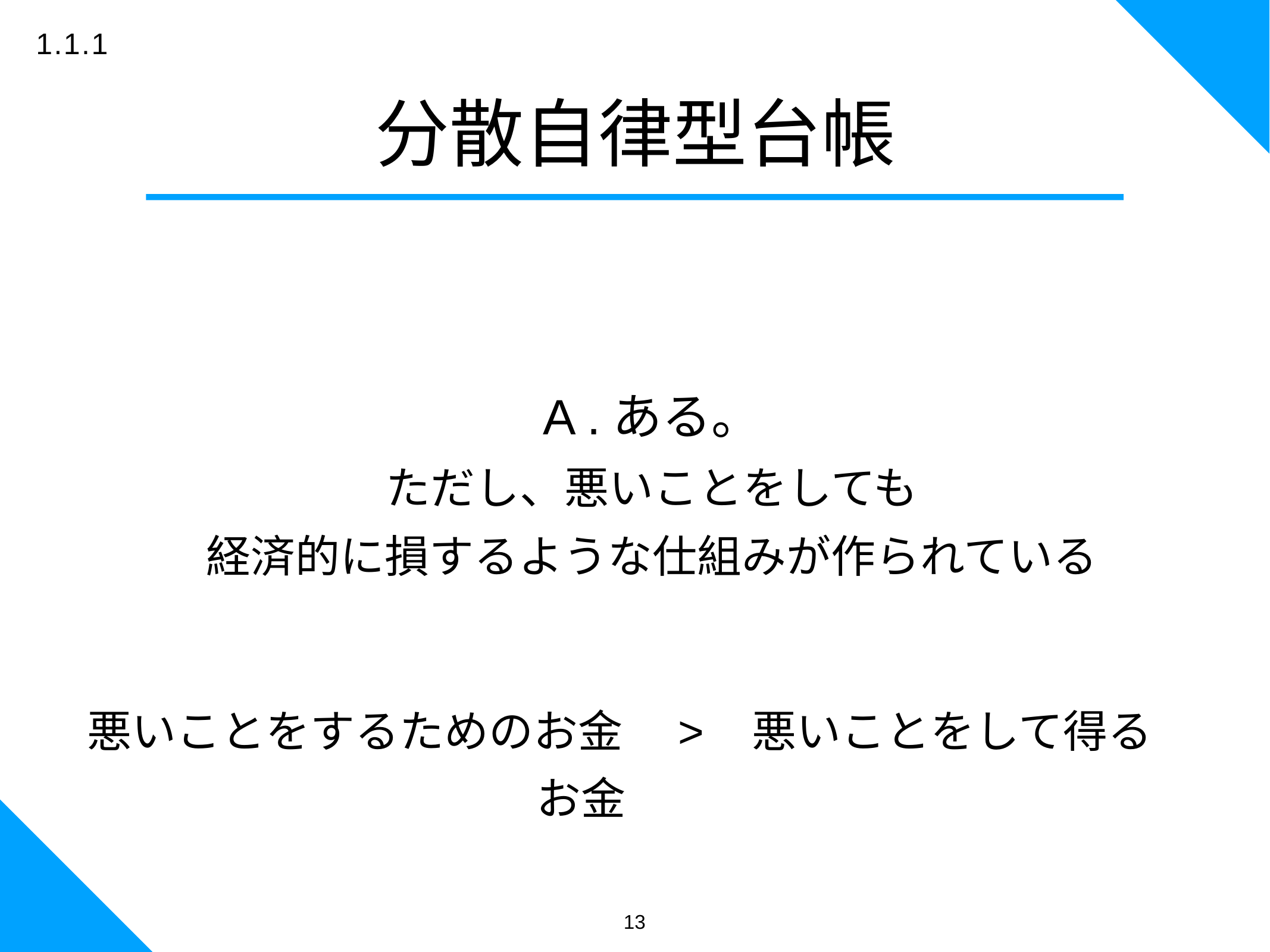

13
1.1.1
# 分散自律型台帳
A .ある。
ただし、悪いことをしても
経済的に損するような仕組みが作られている
悪いことをするためのお金　>   悪いことをして得るお金